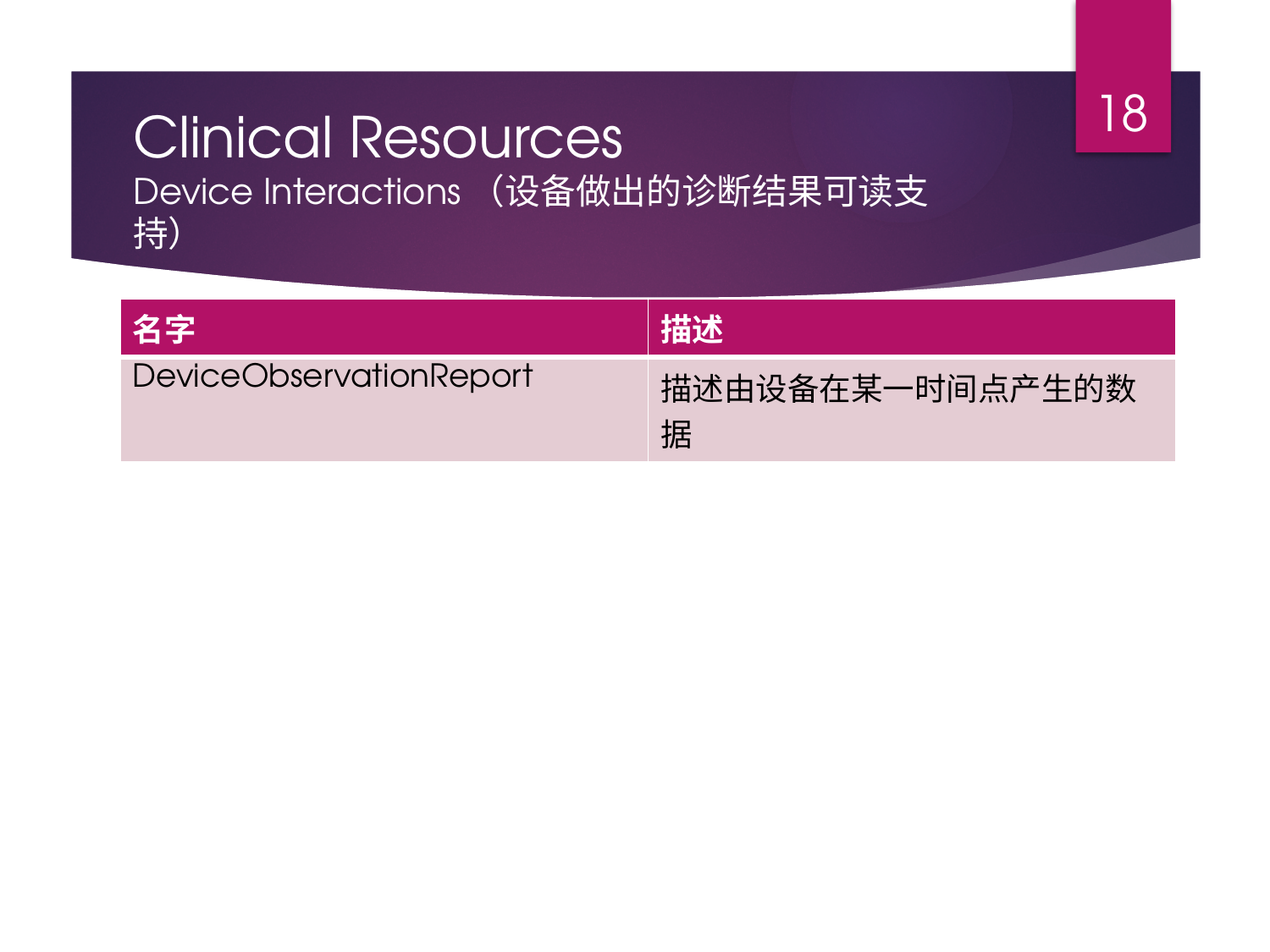

18
# Clinical Resources Device Interactions（设备做出的诊断结果可读支持）
| 名字 | 描述 |
| --- | --- |
| DeviceObservationReport | 描述由设备在某一时间点产生的数据 |